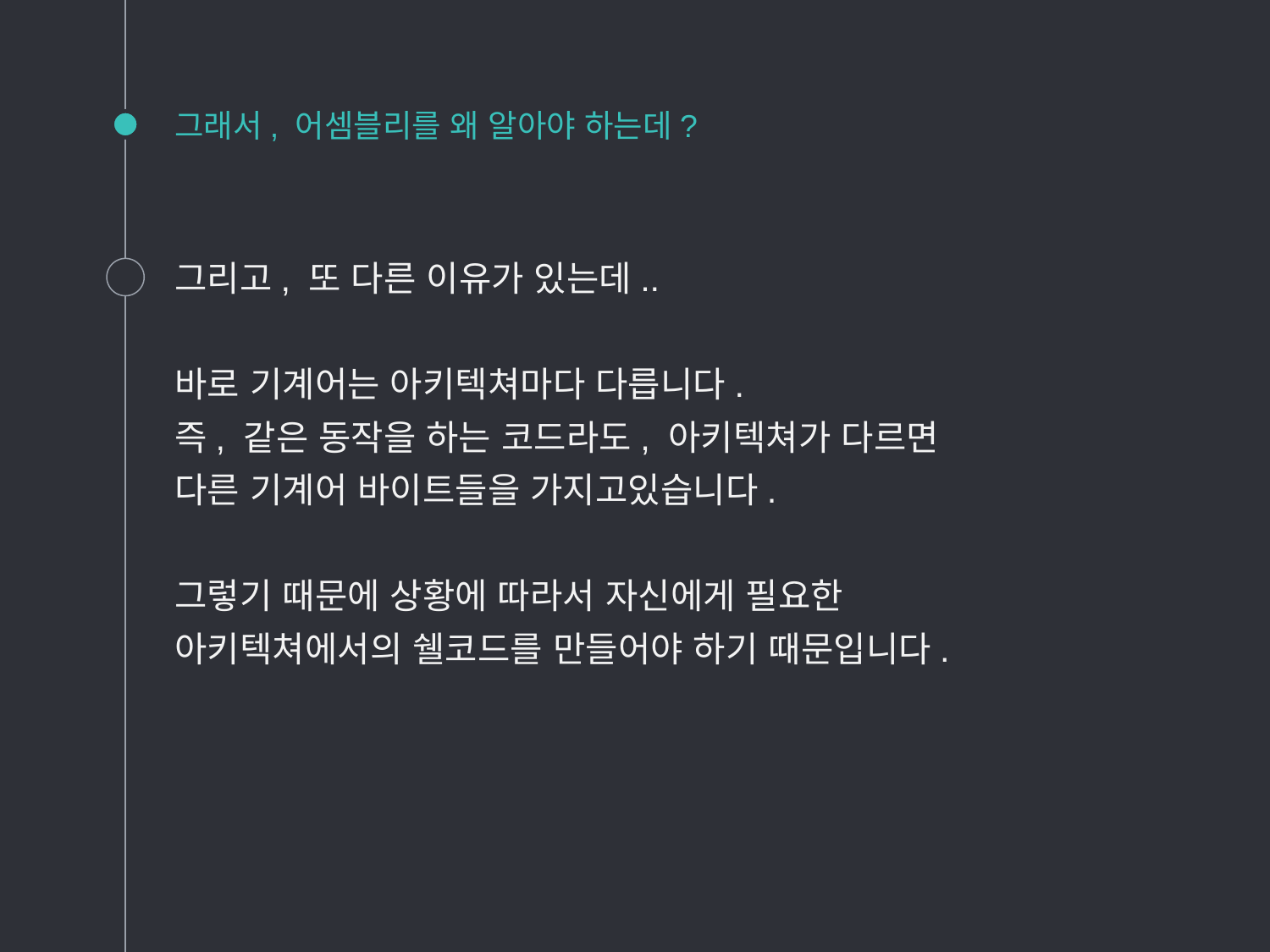

# 그래서, 어셈블리를 왜 알아야 하는데?
그리고, 또 다른 이유가 있는데..

바로 기계어는 아키텍쳐마다 다릅니다.
즉, 같은 동작을 하는 코드라도, 아키텍쳐가 다르면
다른 기계어 바이트들을 가지고있습니다.

그렇기 때문에 상황에 따라서 자신에게 필요한
아키텍쳐에서의 쉘코드를 만들어야 하기 때문입니다.